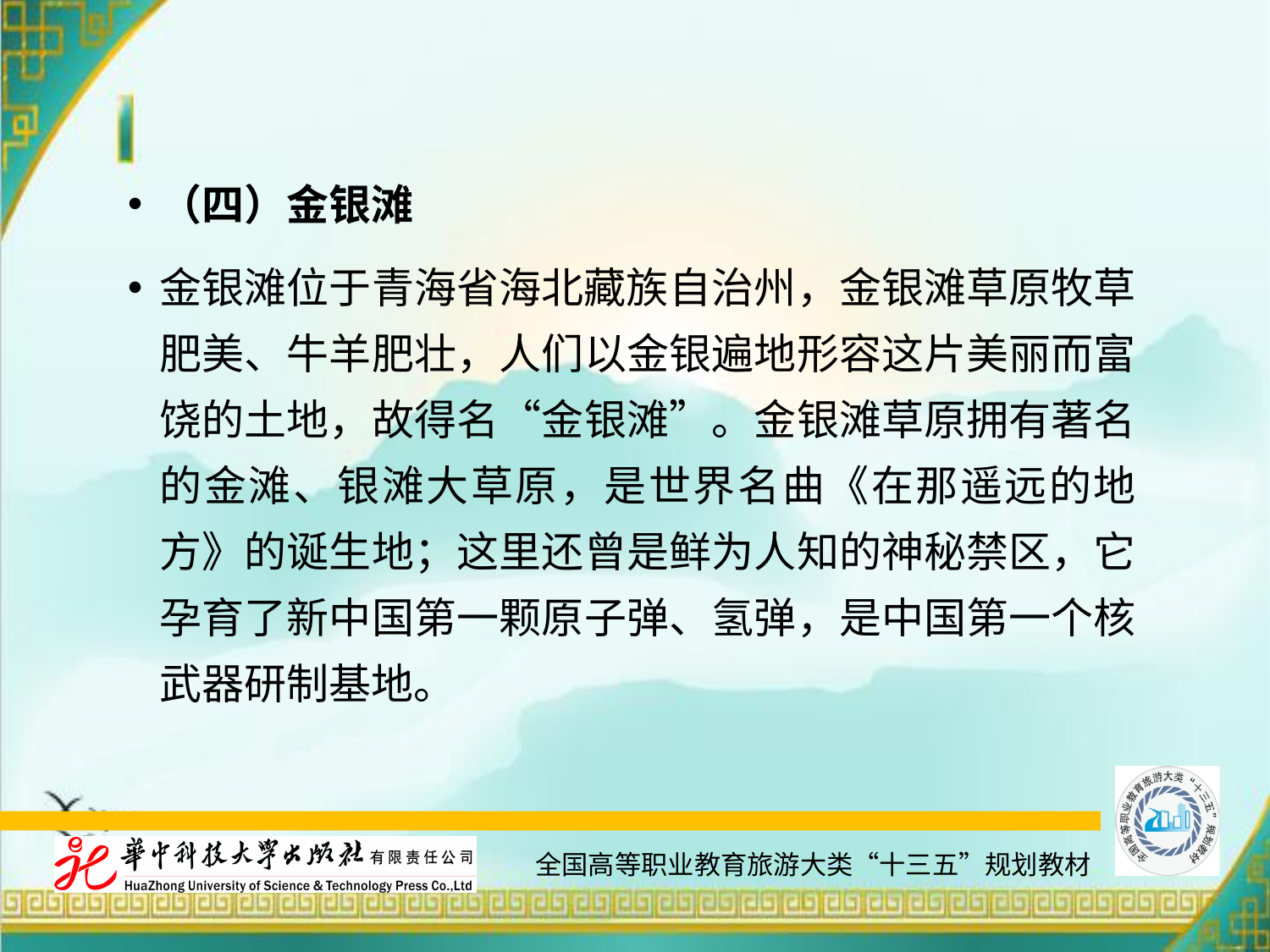

#
（四）金银滩
金银滩位于青海省海北藏族自治州，金银滩草原牧草肥美、牛羊肥壮，人们以金银遍地形容这片美丽而富饶的土地，故得名“金银滩”。金银滩草原拥有著名的金滩、银滩大草原，是世界名曲《在那遥远的地方》的诞生地；这里还曾是鲜为人知的神秘禁区，它孕育了新中国第一颗原子弹、氢弹，是中国第一个核武器研制基地。